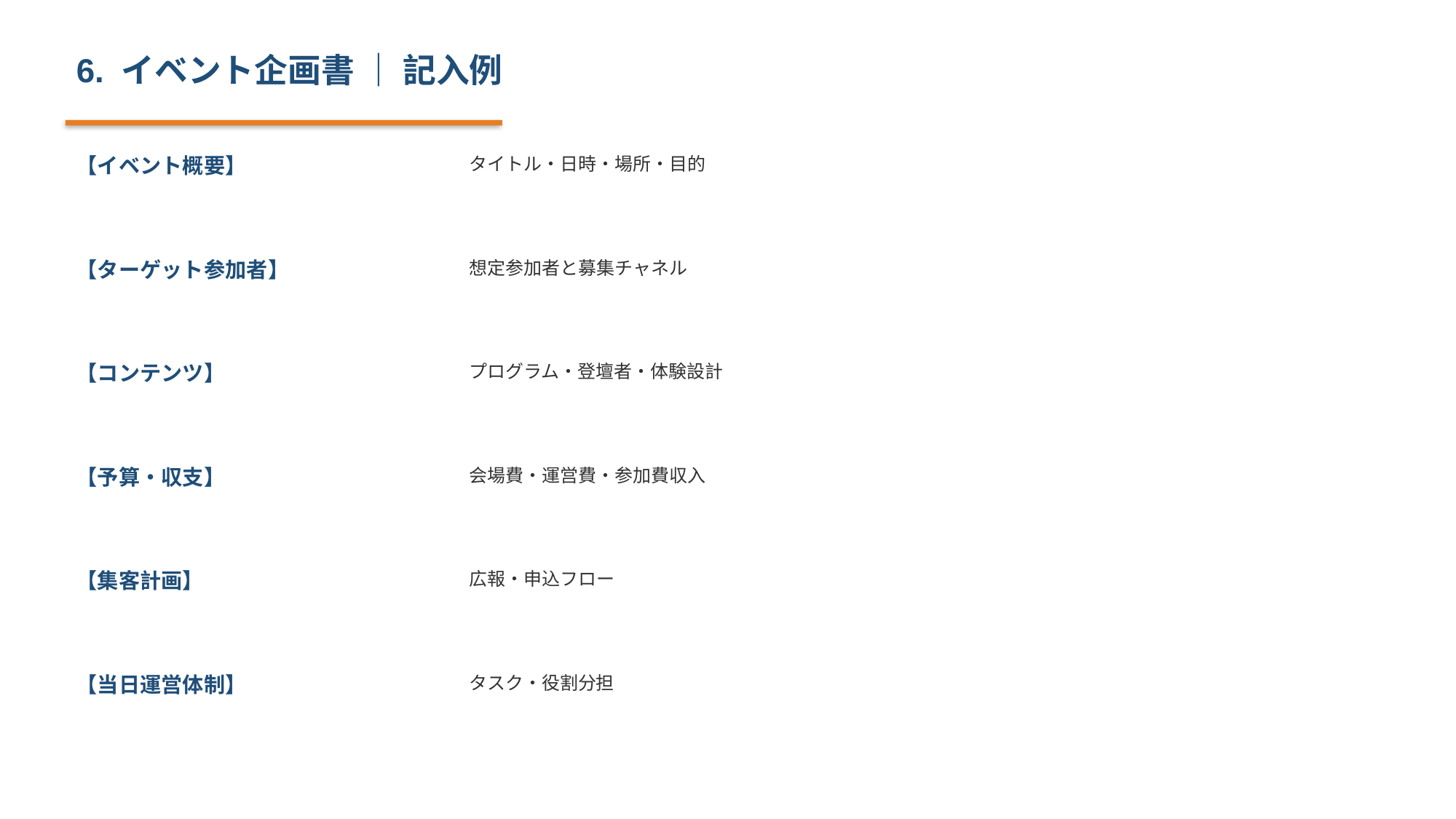

6. イベント企画書 ｜ 記入例

【イベント概要】
タイトル・日時・場所・目的
【ターゲット参加者】
想定参加者と募集チャネル
【コンテンツ】
プログラム・登壇者・体験設計
【予算・収支】
会場費・運営費・参加費収入
【集客計画】
広報・申込フロー
【当日運営体制】
タスク・役割分担